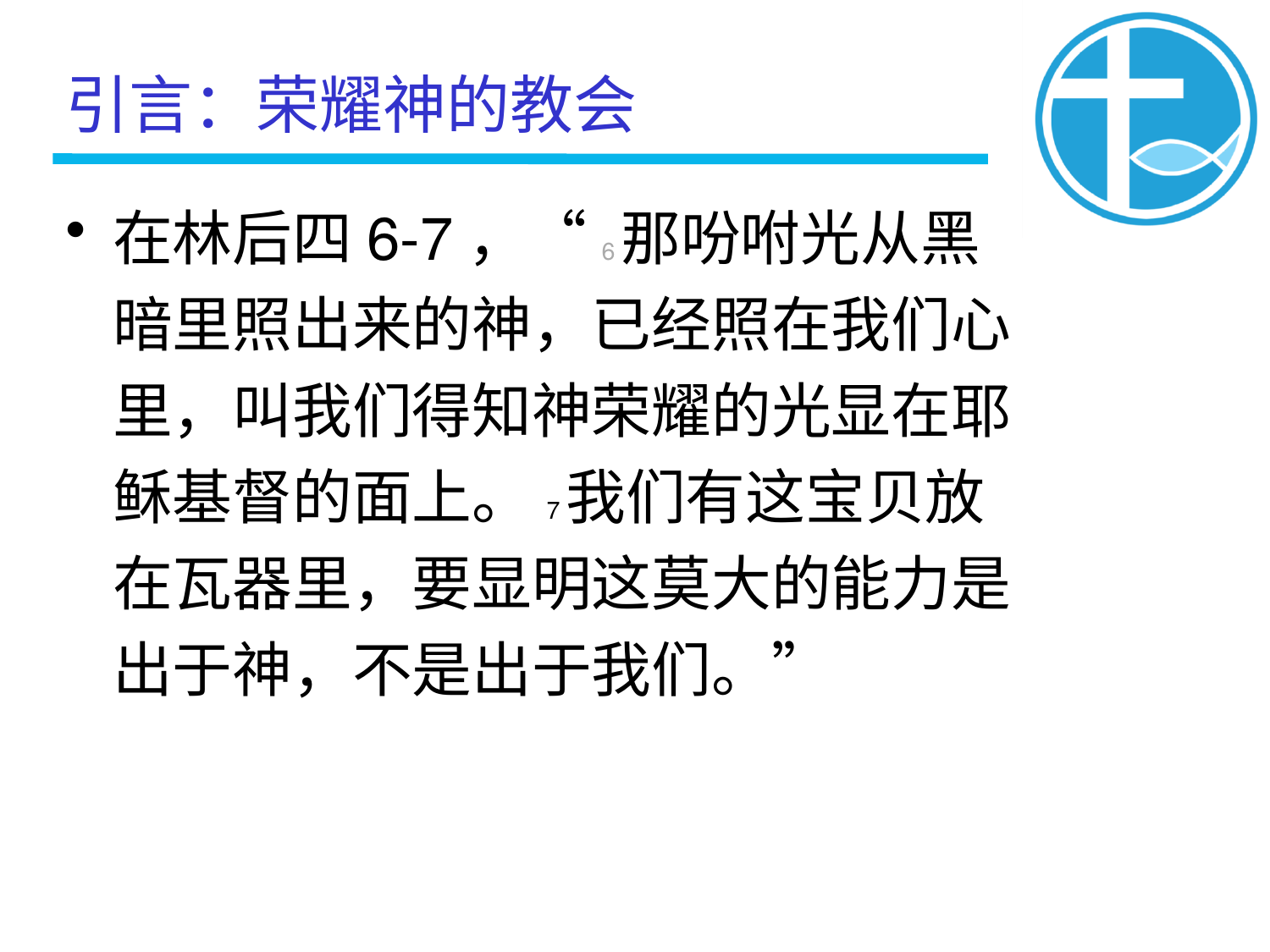

引言：荣耀神的教会
在林后四6-7，“6那吩咐光从黑暗里照出来的神，已经照在我们心里，叫我们得知神荣耀的光显在耶稣基督的面上。7我们有这宝贝放在瓦器里，要显明这莫大的能力是出于神，不是出于我们。”